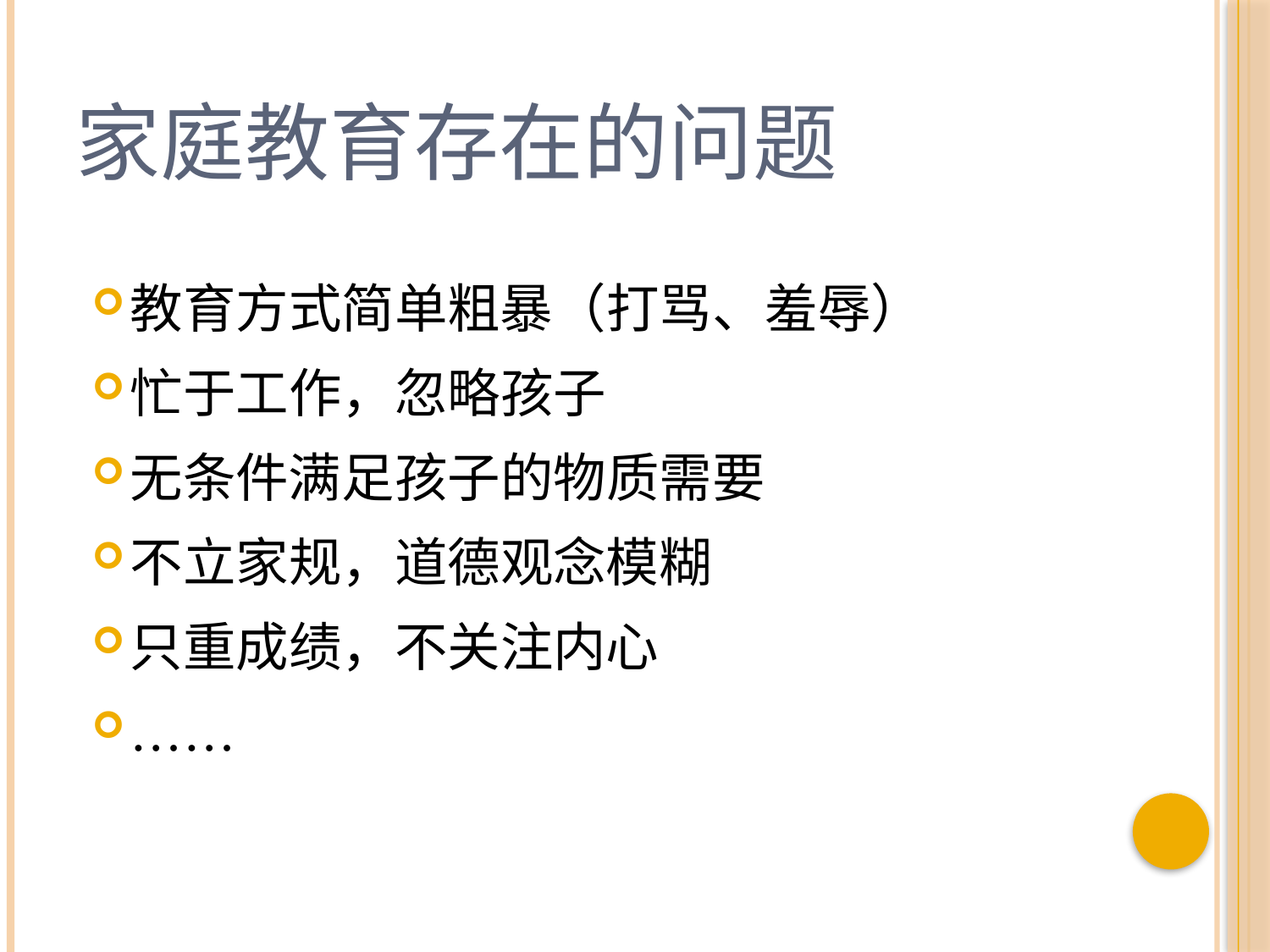

# 家庭教育存在的问题
教育方式简单粗暴（打骂、羞辱）
忙于工作，忽略孩子
无条件满足孩子的物质需要
不立家规，道德观念模糊
只重成绩，不关注内心
……